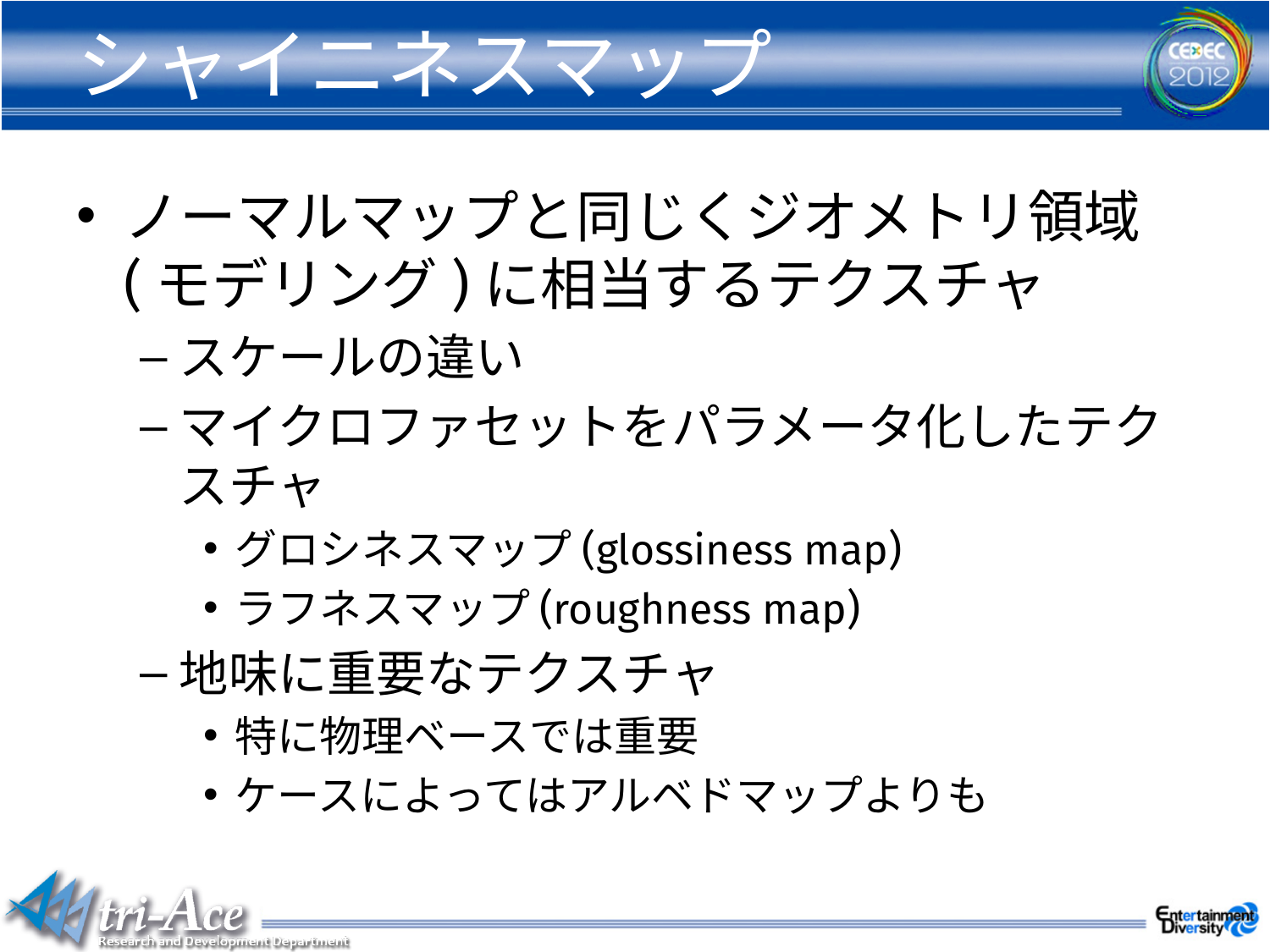

# シャイニネスマップ
ノーマルマップと同じくジオメトリ領域(モデリング)に相当するテクスチャ
スケールの違い
マイクロファセットをパラメータ化したテクスチャ
グロシネスマップ(glossiness map)
ラフネスマップ(roughness map)
地味に重要なテクスチャ
特に物理ベースでは重要
ケースによってはアルベドマップよりも